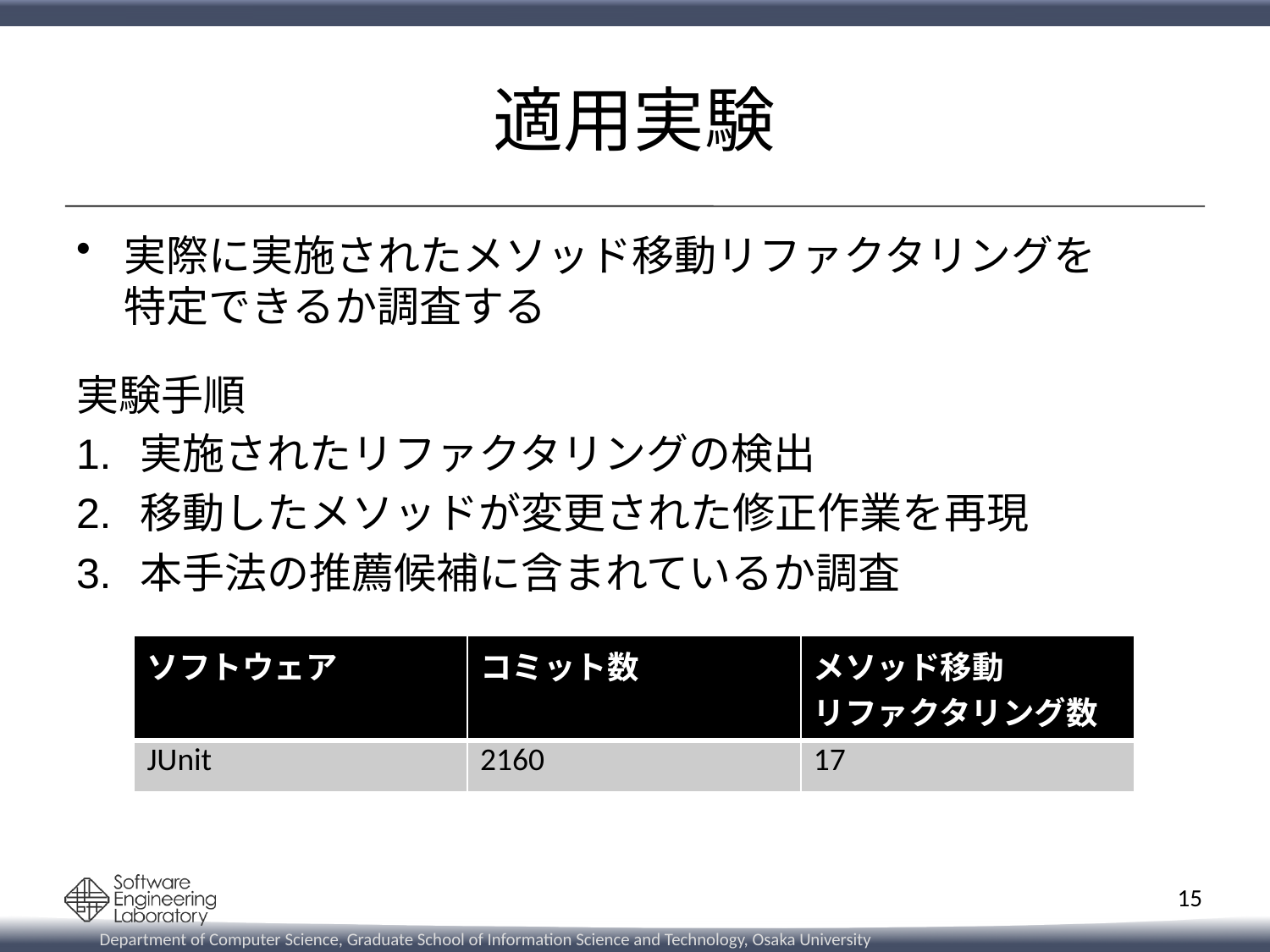

# 適用実験
実際に実施されたメソッド移動リファクタリングを
特定できるか調査する

実験手順
実施されたリファクタリングの検出
移動したメソッドが変更された修正作業を再現
本手法の推薦候補に含まれているか調査

| ソフトウェア | コミット数 | メソッド移動 リファクタリング数 |
| --- | --- | --- |
| JUnit | 2160 | 17 |
15